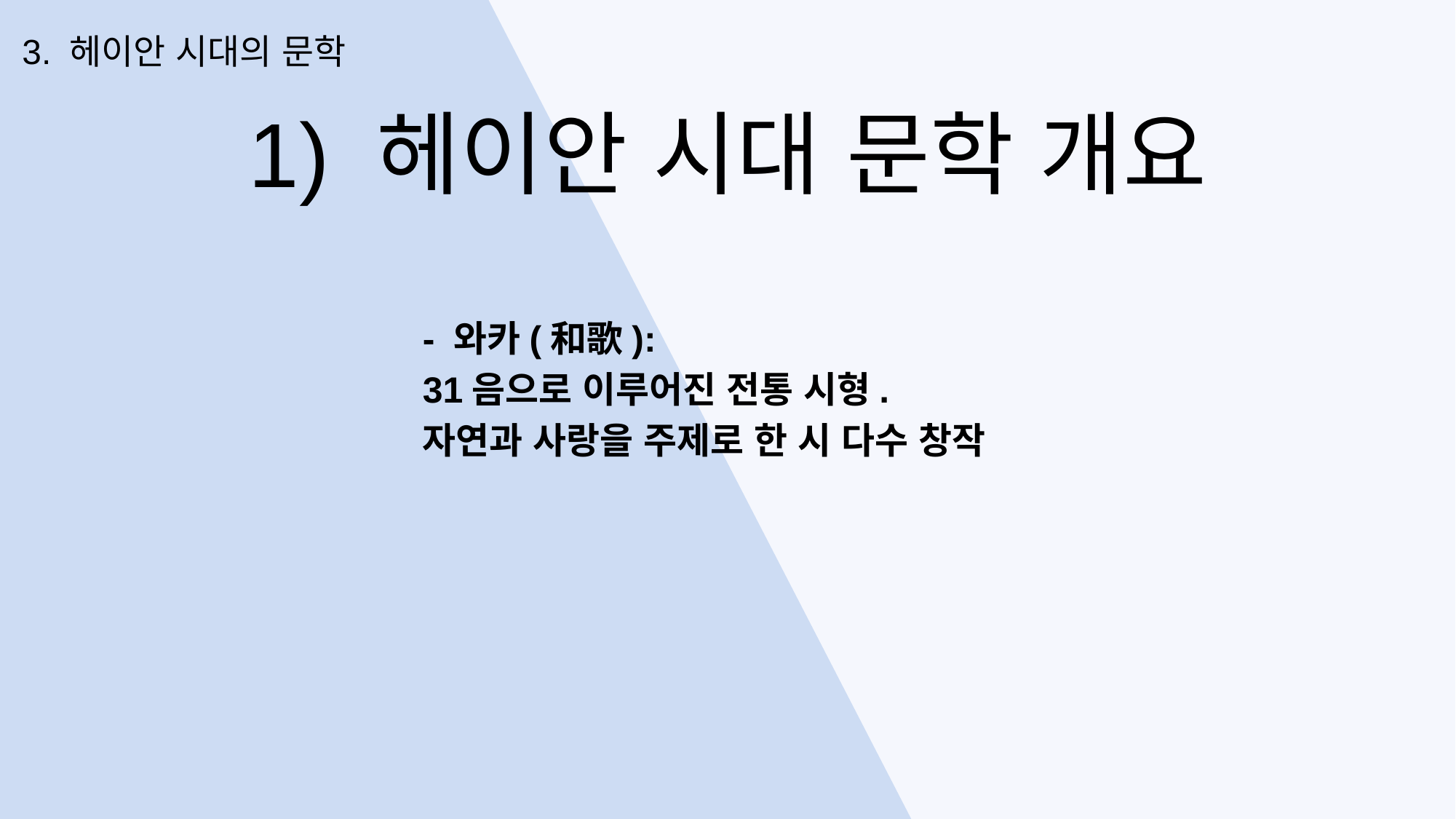

3. 헤이안 시대의 문학
1) 헤이안 시대 문학 개요
- 와카(和歌):
31음으로 이루어진 전통 시형.
자연과 사랑을 주제로 한 시 다수 창작